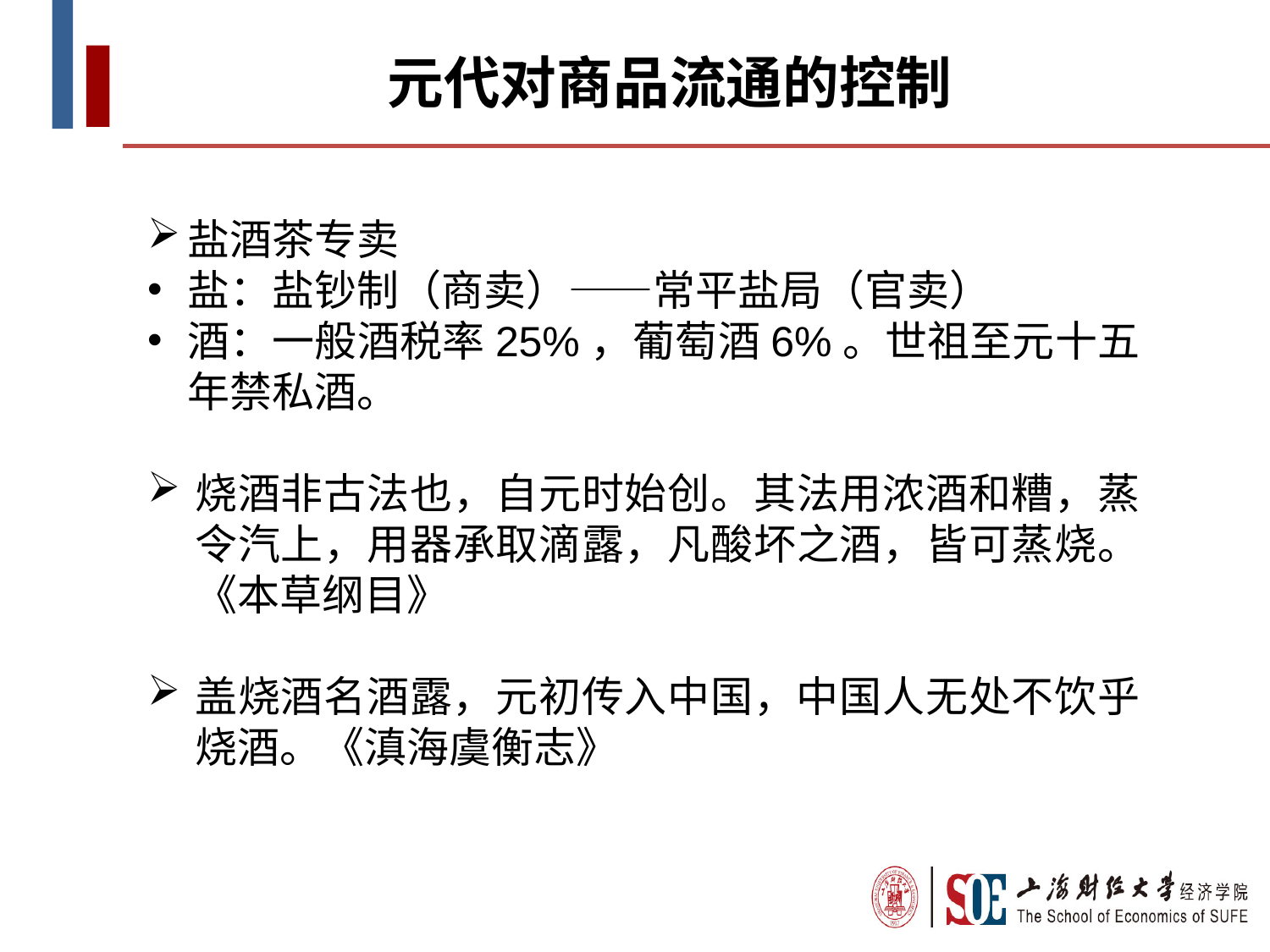

元代对商品流通的控制

盐酒茶专卖
盐：盐钞制（商卖）——常平盐局（官卖）
酒：一般酒税率25%，葡萄酒6%。世祖至元十五年禁私酒。

烧酒非古法也，自元时始创。其法用浓酒和糟，蒸令汽上，用器承取滴露，凡酸坏之酒，皆可蒸烧。《本草纲目》

盖烧酒名酒露，元初传入中国，中国人无处不饮乎烧酒。《滇海虞衡志》